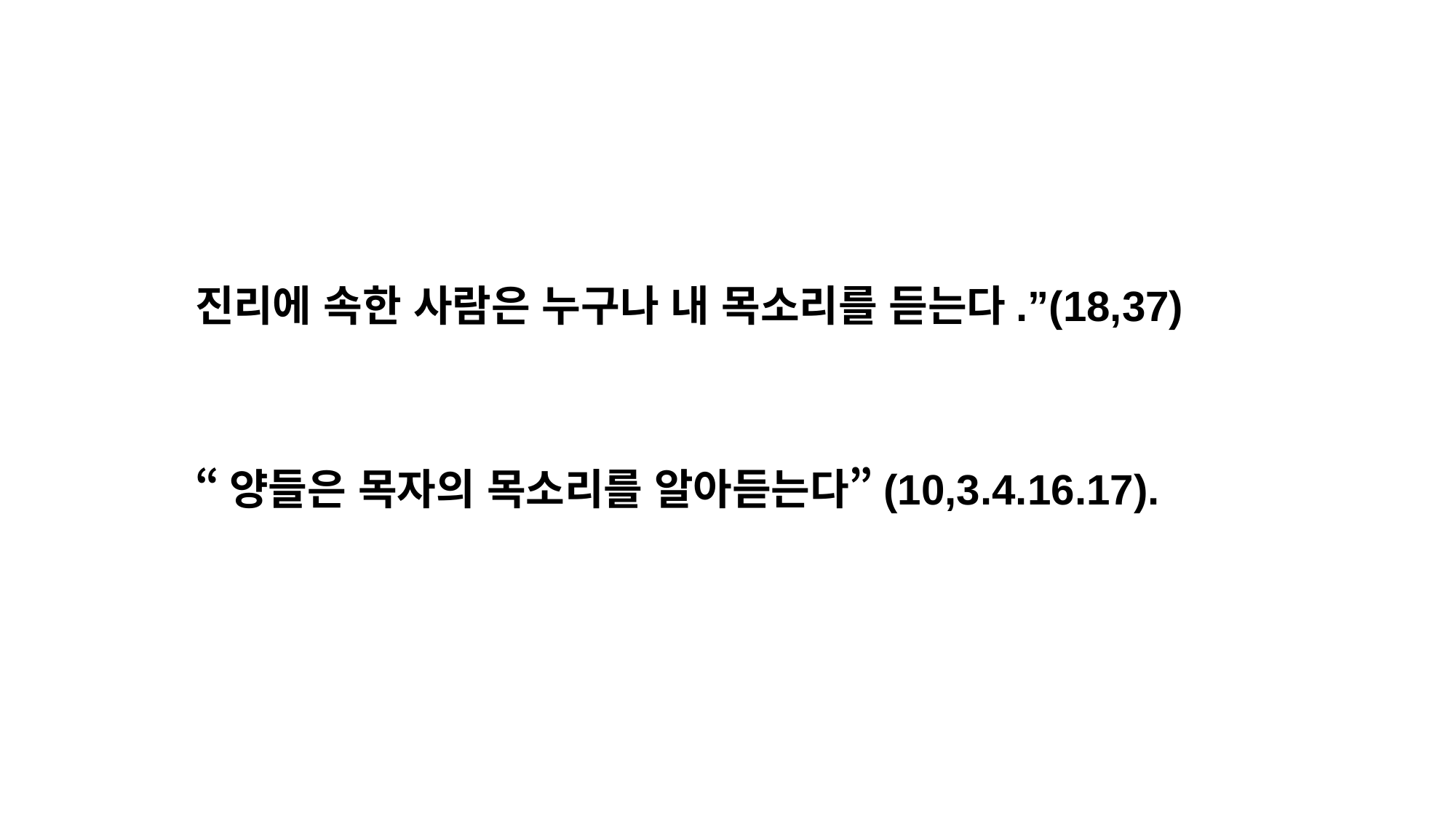

진리에 속한 사람은 누구나 내 목소리를 듣는다.”(18,37)

“양들은 목자의 목소리를 알아듣는다”(10,3.4.16.17).